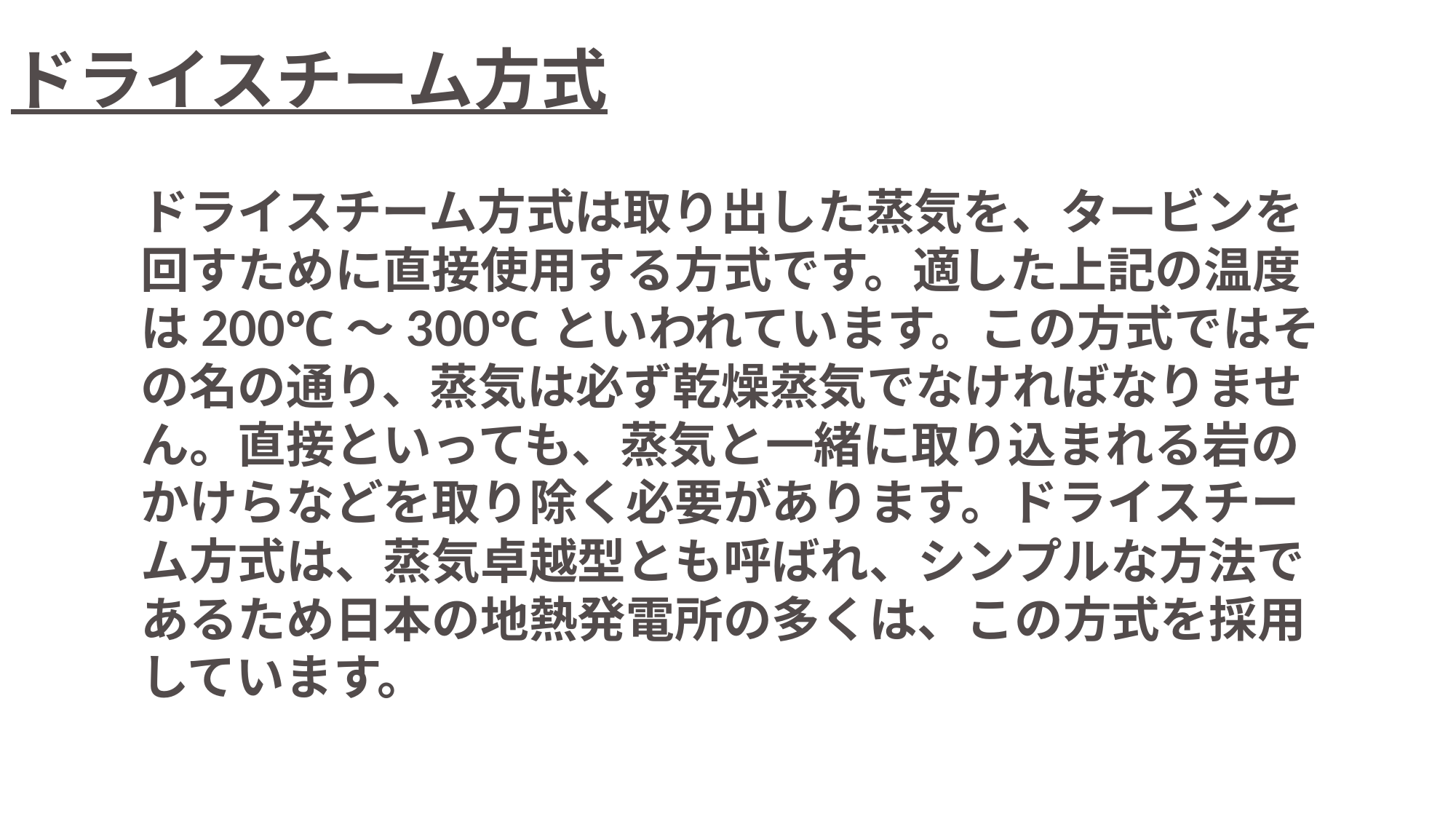

ドライスチーム方式
ドライスチーム方式は取り出した蒸気を、タービンを回すために直接使用する方式です。適した上記の温度は200℃～300℃といわれています。この方式ではその名の通り、蒸気は必ず乾燥蒸気でなければなりません。直接といっても、蒸気と一緒に取り込まれる岩のかけらなどを取り除く必要があります。ドライスチーム方式は、蒸気卓越型とも呼ばれ、シンプルな方法であるため日本の地熱発電所の多くは、この方式を採用しています。